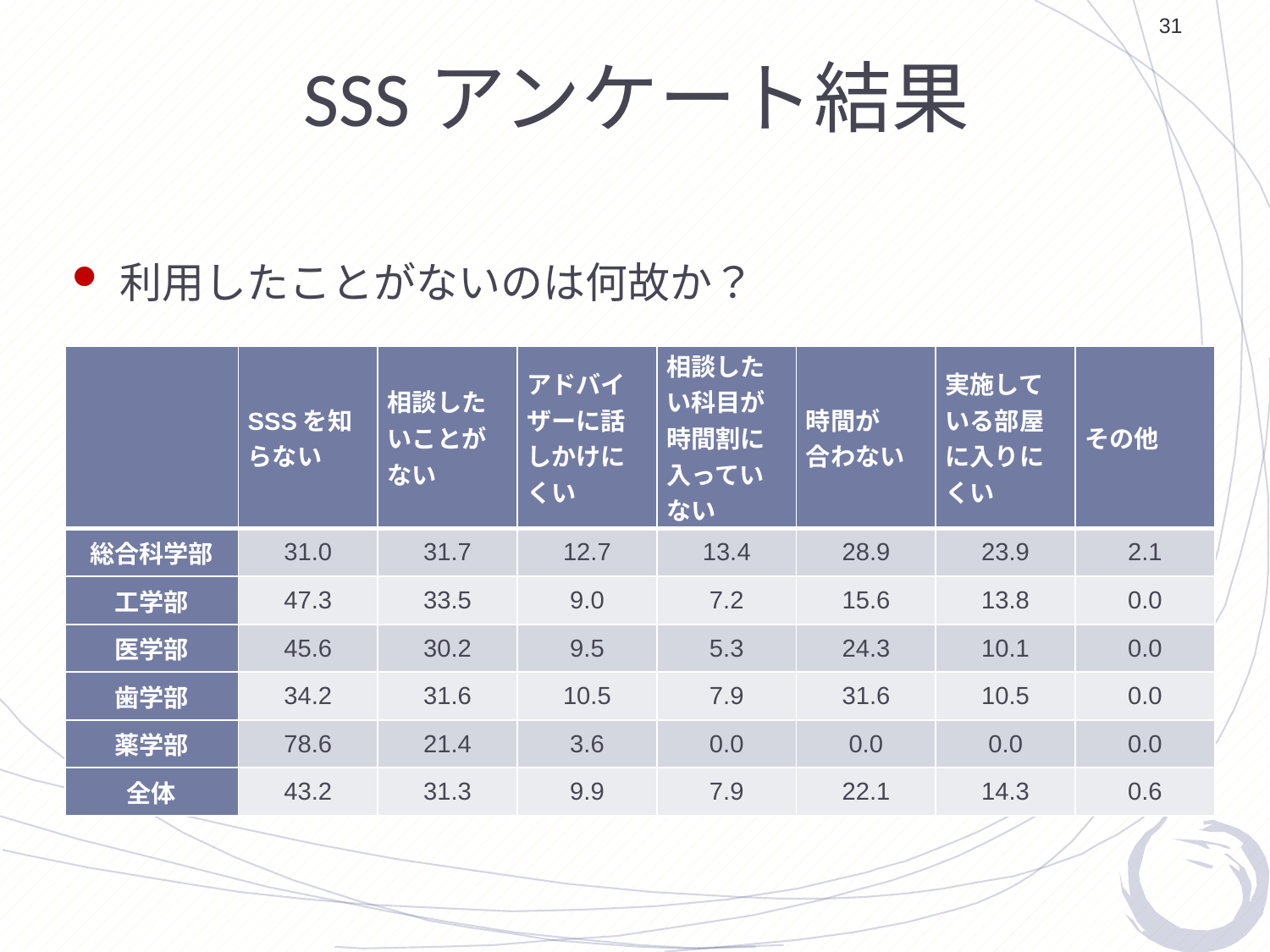

31
# SSSアンケート結果
利用したことがないのは何故か？

|  | SSSを知らない | 相談したいことがない | アドバイザーに話しかけにくい | 相談したい科目が時間割に入っていない | 時間が 合わない | 実施している部屋に入りにくい | その他 |
| --- | --- | --- | --- | --- | --- | --- | --- |
| 総合科学部 | 31.0 | 31.7 | 12.7 | 13.4 | 28.9 | 23.9 | 2.1 |
| 工学部 | 47.3 | 33.5 | 9.0 | 7.2 | 15.6 | 13.8 | 0.0 |
| 医学部 | 45.6 | 30.2 | 9.5 | 5.3 | 24.3 | 10.1 | 0.0 |
| 歯学部 | 34.2 | 31.6 | 10.5 | 7.9 | 31.6 | 10.5 | 0.0 |
| 薬学部 | 78.6 | 21.4 | 3.6 | 0.0 | 0.0 | 0.0 | 0.0 |
| 全体 | 43.2 | 31.3 | 9.9 | 7.9 | 22.1 | 14.3 | 0.6 |

### Chart

| Category |
|---|